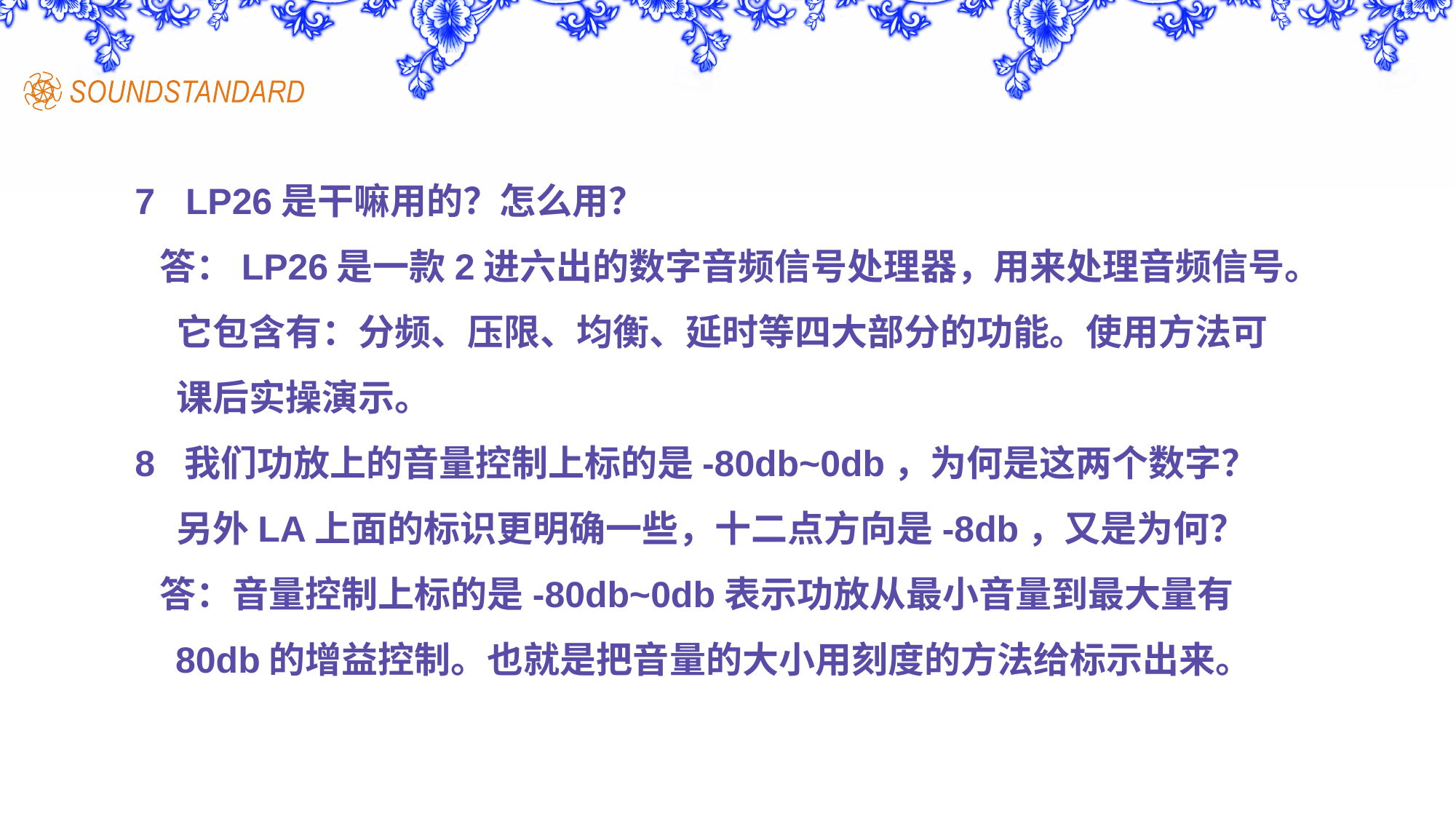

7   LP26是干嘛用的？怎么用？
  答：LP26是一款2进六出的数字音频信号处理器，用来处理音频信号。
    它包含有：分频、压限、均衡、延时等四大部分的功能。使用方法可
    课后实操演示。
8  我们功放上的音量控制上标的是-80db~0db，为何是这两个数字？
    另外LA上面的标识更明确一些，十二点方向是-8db，又是为何？
  答：音量控制上标的是-80db~0db表示功放从最小音量到最大量有
    80db的增益控制。也就是把音量的大小用刻度的方法给标示出来。